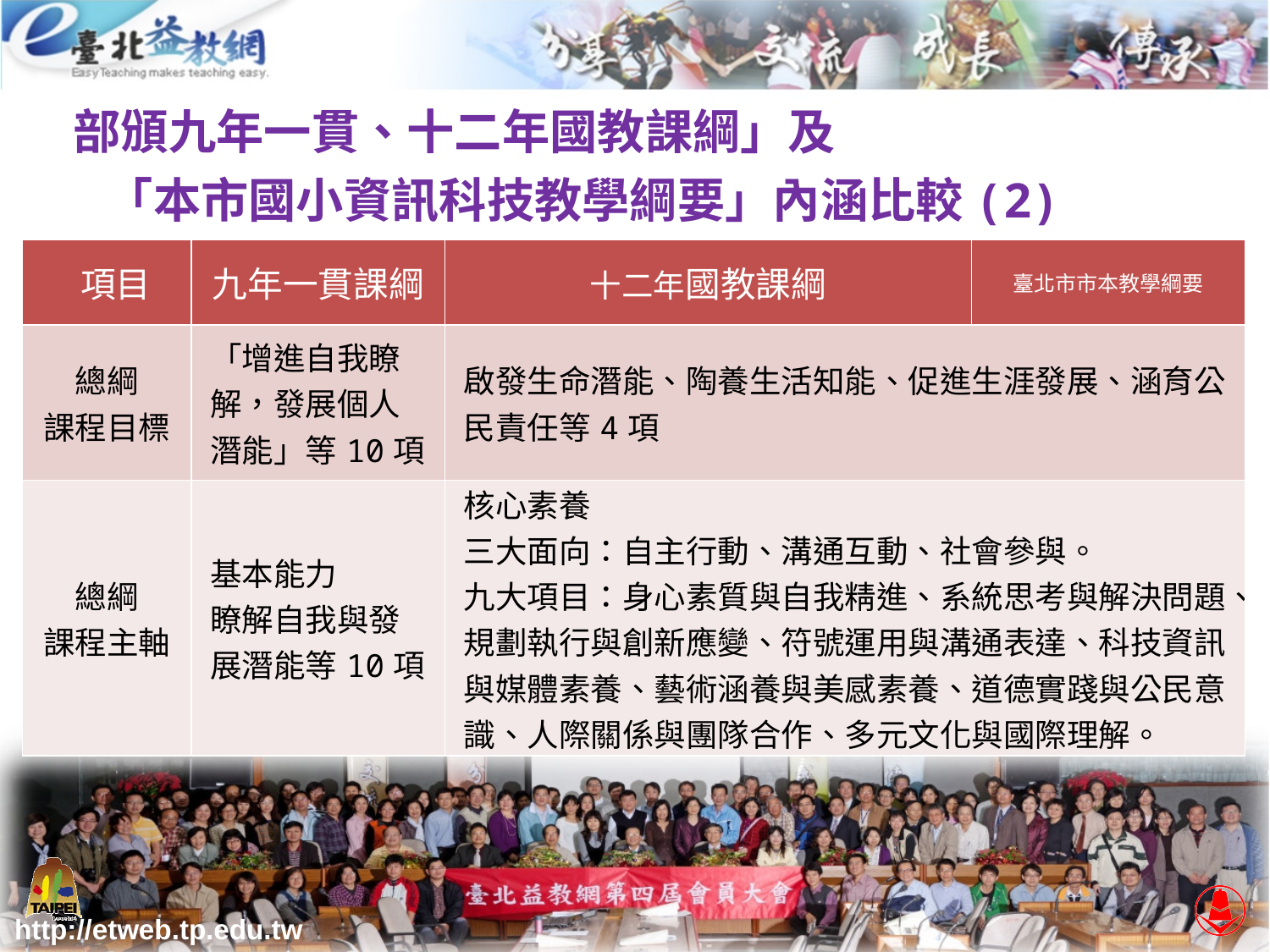

# 部頒九年一貫、十二年國教課綱」及 「本市國小資訊科技教學綱要」內涵比較(2)
| 項目 | 九年一貫課綱 | 十二年國教課綱 | 臺北市市本教學綱要 |
| --- | --- | --- | --- |
| 總綱 課程目標 | 「增進自我瞭解，發展個人潛能」等10項 | 啟發生命潛能、陶養生活知能、促進生涯發展、涵育公民責任等4項 |  |
| 總綱 課程主軸 | 基本能力 瞭解自我與發展潛能等10項 | 核心素養 三大面向：自主行動、溝通互動、社會參與。 九大項目：身心素質與自我精進、系統思考與解決問題、規劃執行與創新應變、符號運用與溝通表達、科技資訊與媒體素養、藝術涵養與美感素養、道德實踐與公民意識、人際關係與團隊合作、多元文化與國際理解。 |  |